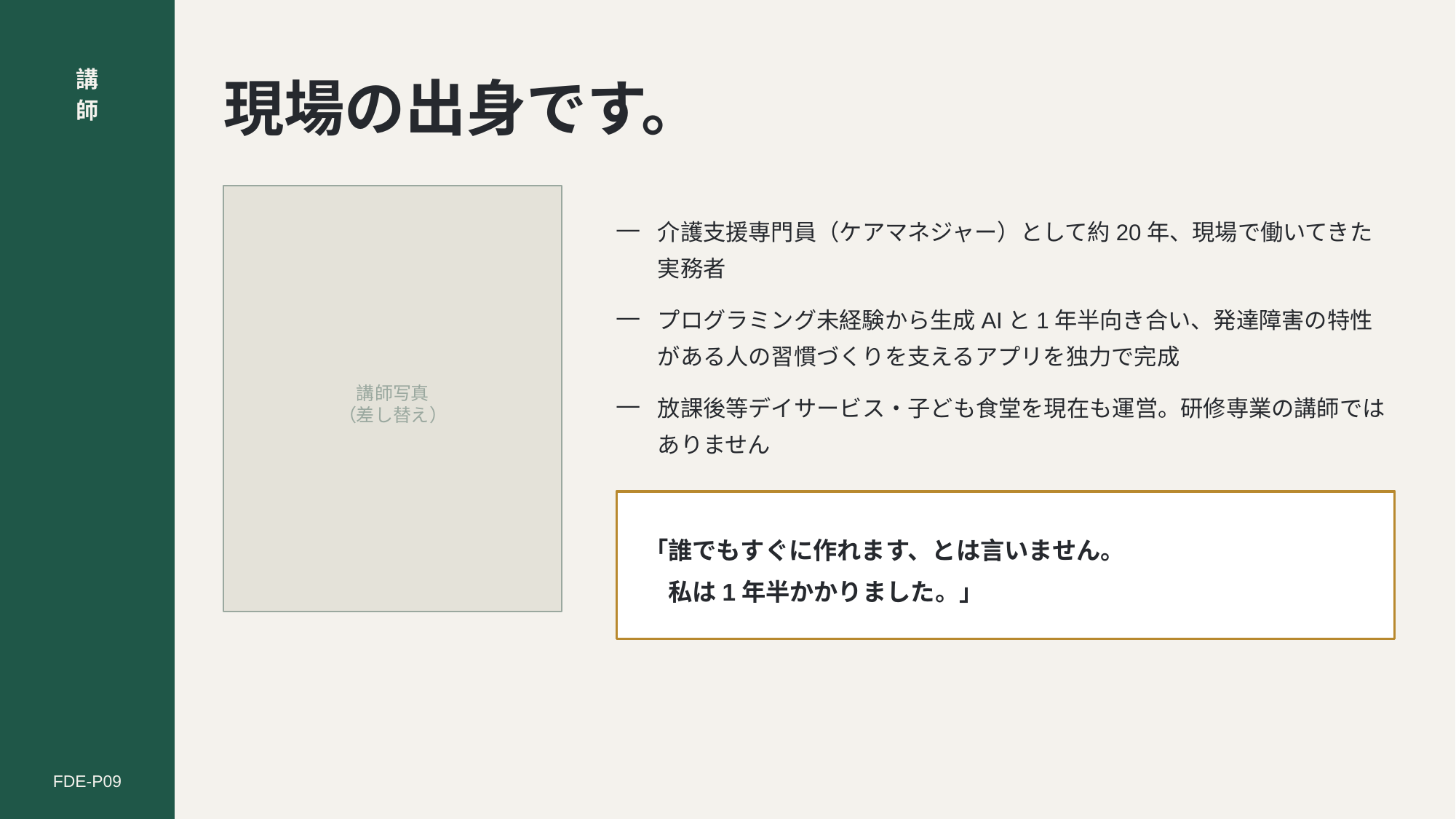

講
師
現場の出身です。

介護支援専門員（ケアマネジャー）として約20年、現場で働いてきた実務者
プログラミング未経験から生成AIと1年半向き合い、発達障害の特性がある人の習慣づくりを支えるアプリを独力で完成
放課後等デイサービス・子ども食堂を現在も運営。研修専業の講師ではありません
講師写真
（差し替え）

「誰でもすぐに作れます、とは言いません。
　私は1年半かかりました。」
FDE-P09